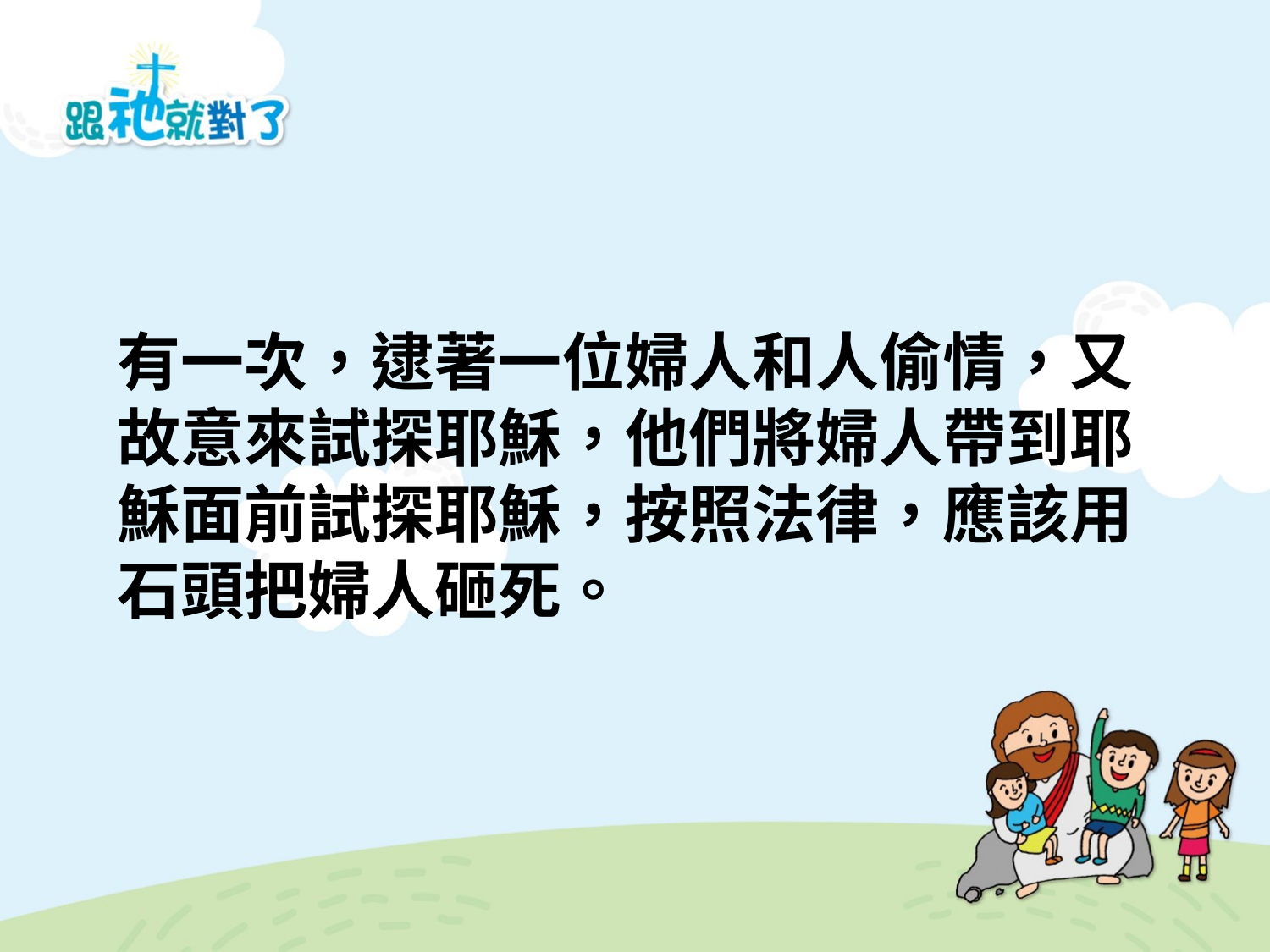

有一次，逮著一位婦人和人偷情，又故意來試探耶穌，他們將婦人帶到耶穌面前試探耶穌，按照法律，應該用石頭把婦人砸死。